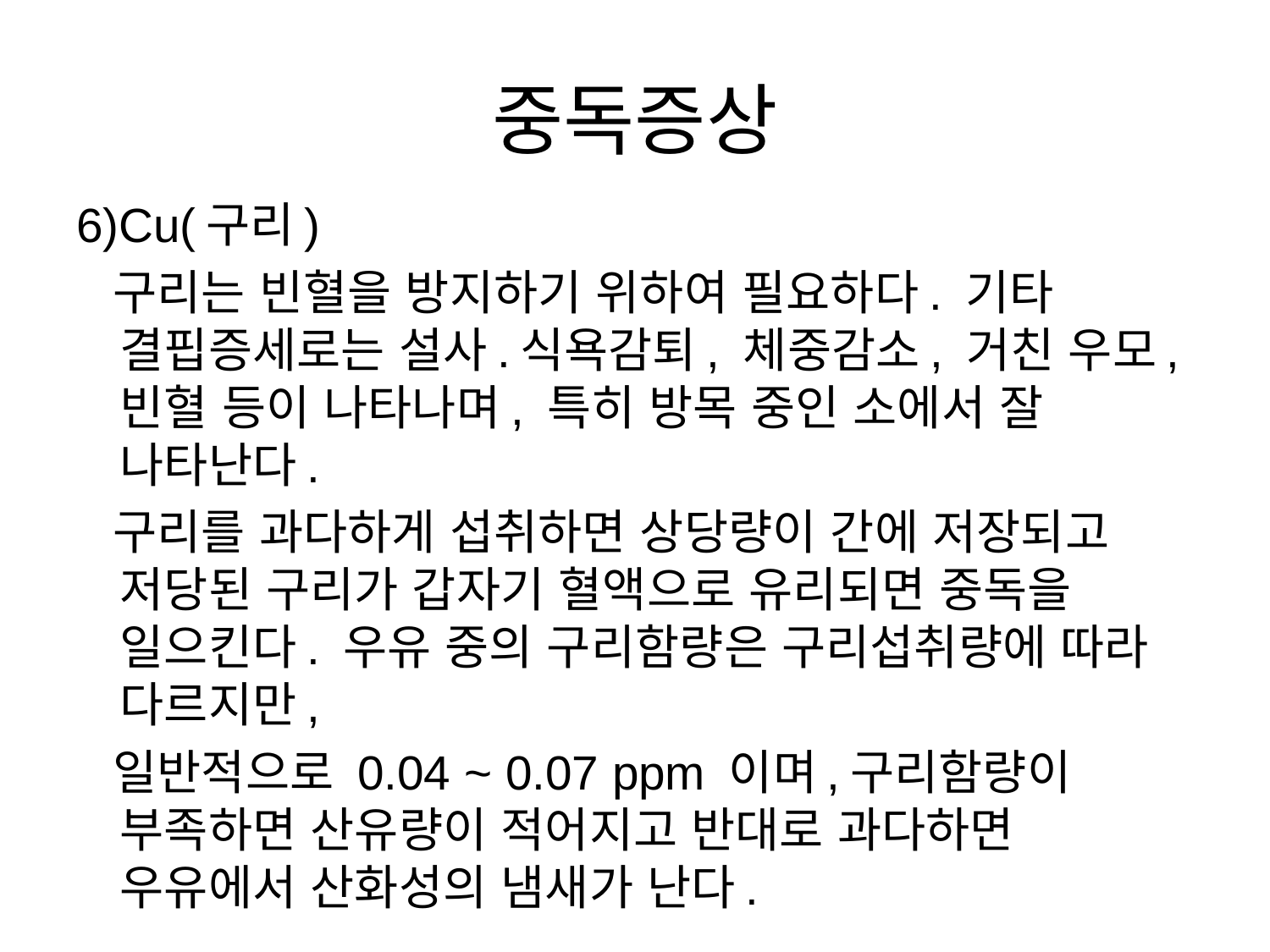

# 중독증상
6)Cu(구리)
  구리는 빈혈을 방지하기 위하여 필요하다. 기타 결핍증세로는 설사.식욕감퇴, 체중감소, 거친 우모, 빈혈 등이 나타나며, 특히 방목 중인 소에서 잘 나타난다.
  구리를 과다하게 섭취하면 상당량이 간에 저장되고 저당된 구리가 갑자기 혈액으로 유리되면 중독을 일으킨다. 우유 중의 구리함량은 구리섭취량에 따라 다르지만,
  일반적으로 0.04 ~ 0.07 ppm 이며,구리함량이 부족하면 산유량이 적어지고 반대로 과다하면 우유에서 산화성의 냄새가 난다.